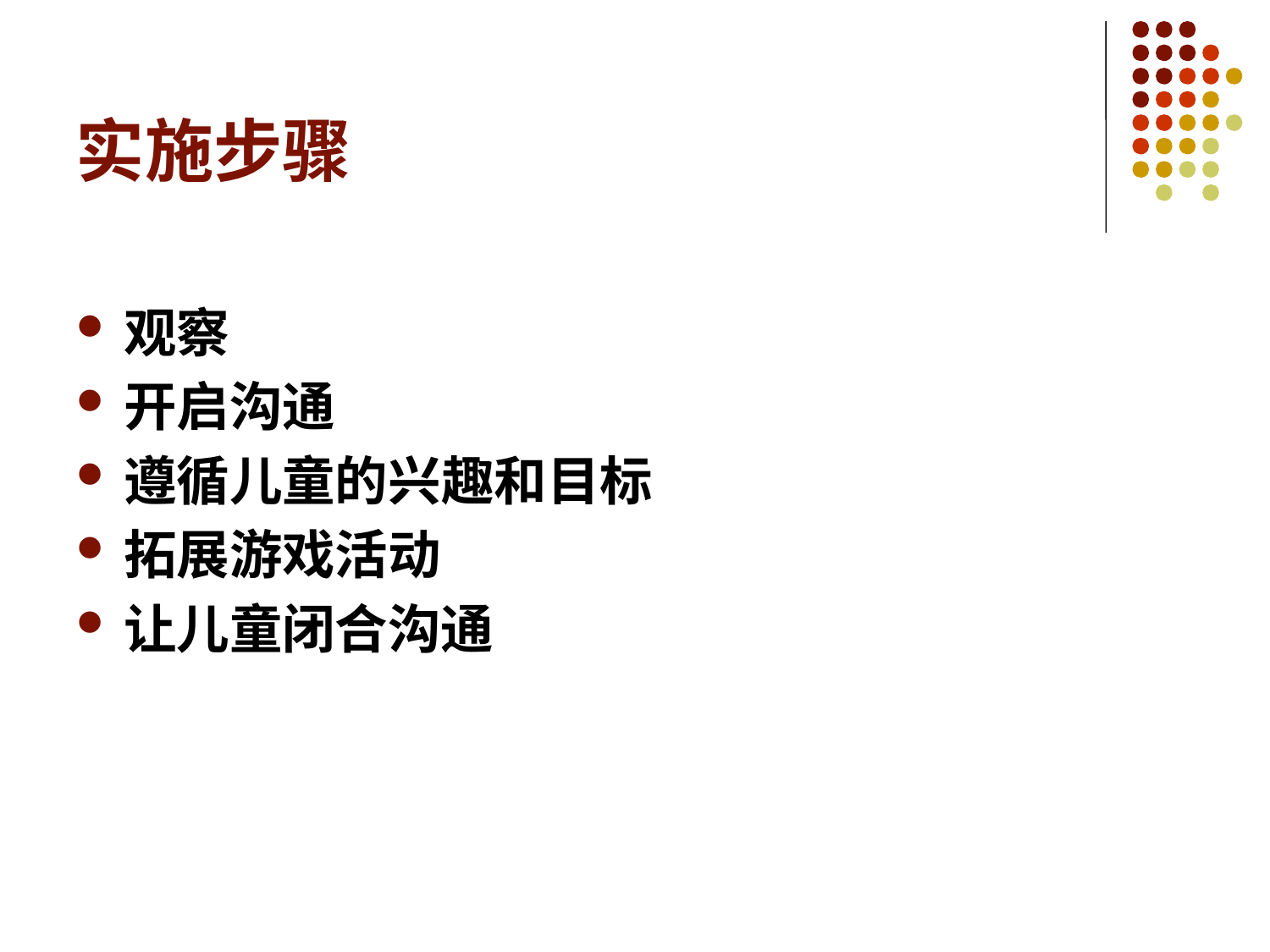

# 实施步骤

观察
开启沟通
遵循儿童的兴趣和目标
拓展游戏活动
让儿童闭合沟通